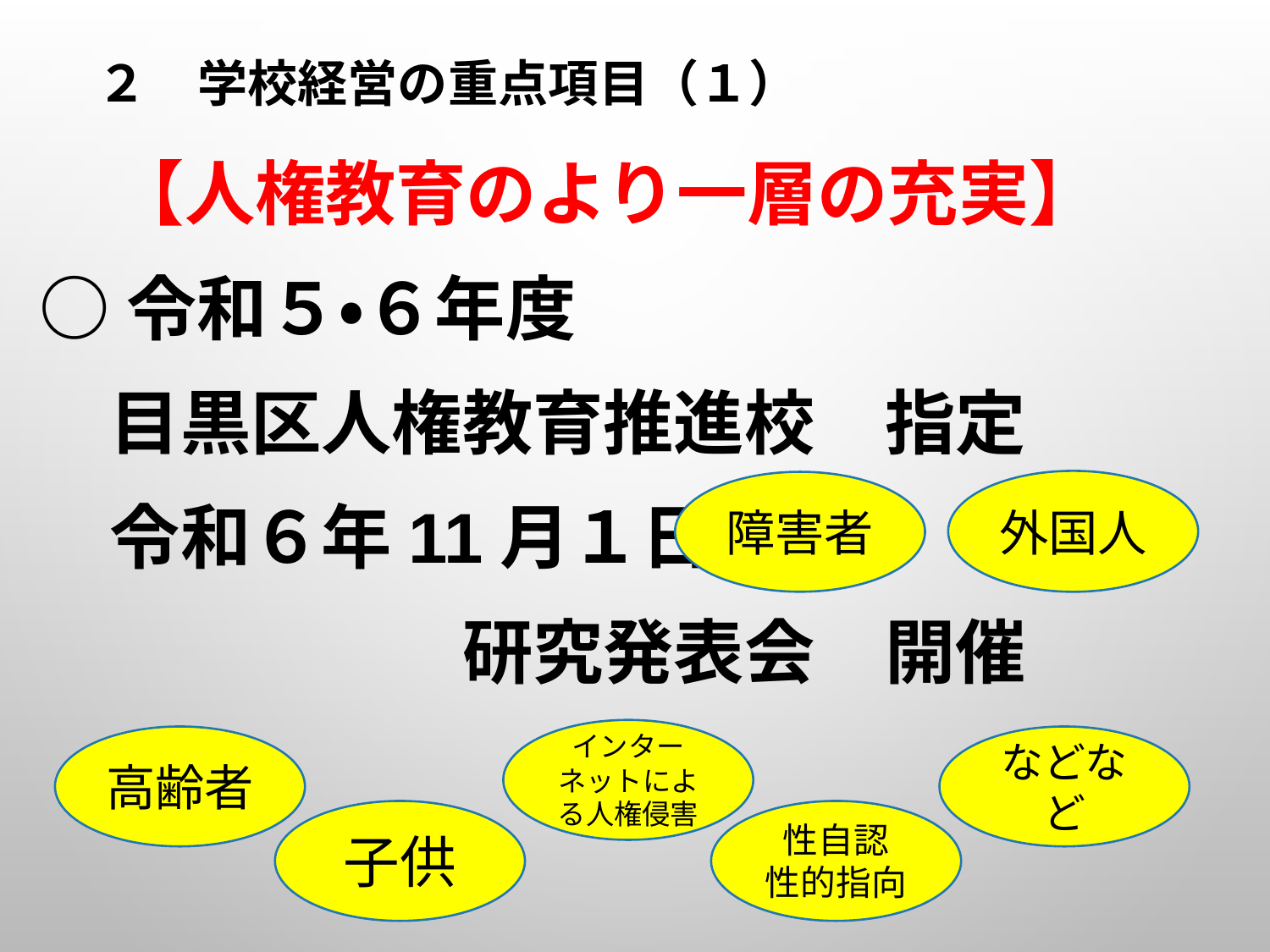

# ２　学校経営の重点項目（１）
【人権教育のより一層の充実】
○令和５・６年度
　目黒区人権教育推進校　指定
　令和６年11月１日
　　　　　　研究発表会　開催
外国人
障害者
インターネットによる人権侵害
高齢者
などなど
子供
性自認
性的指向